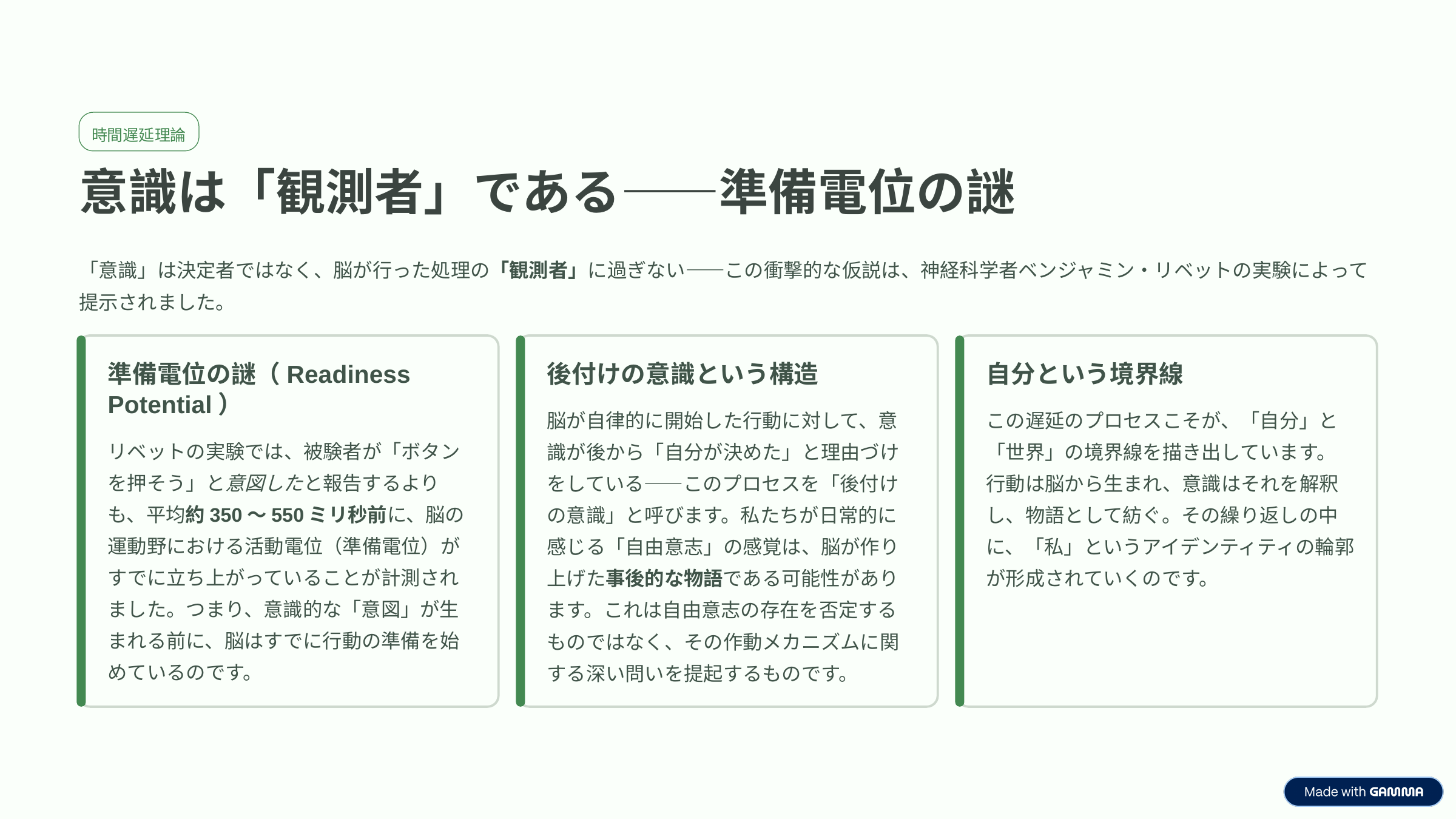

時間遅延理論
意識は「観測者」である——準備電位の謎
「意識」は決定者ではなく、脳が行った処理の「観測者」に過ぎない——この衝撃的な仮説は、神経科学者ベンジャミン・リベットの実験によって提示されました。

準備電位の謎（Readiness Potential）
後付けの意識という構造
自分という境界線
脳が自律的に開始した行動に対して、意識が後から「自分が決めた」と理由づけをしている——このプロセスを「後付けの意識」と呼びます。私たちが日常的に感じる「自由意志」の感覚は、脳が作り上げた事後的な物語である可能性があります。これは自由意志の存在を否定するものではなく、その作動メカニズムに関する深い問いを提起するものです。
この遅延のプロセスこそが、「自分」と「世界」の境界線を描き出しています。行動は脳から生まれ、意識はそれを解釈し、物語として紡ぐ。その繰り返しの中に、「私」というアイデンティティの輪郭が形成されていくのです。
リベットの実験では、被験者が「ボタンを押そう」と意図したと報告するよりも、平均約350〜550ミリ秒前に、脳の運動野における活動電位（準備電位）がすでに立ち上がっていることが計測されました。つまり、意識的な「意図」が生まれる前に、脳はすでに行動の準備を始めているのです。